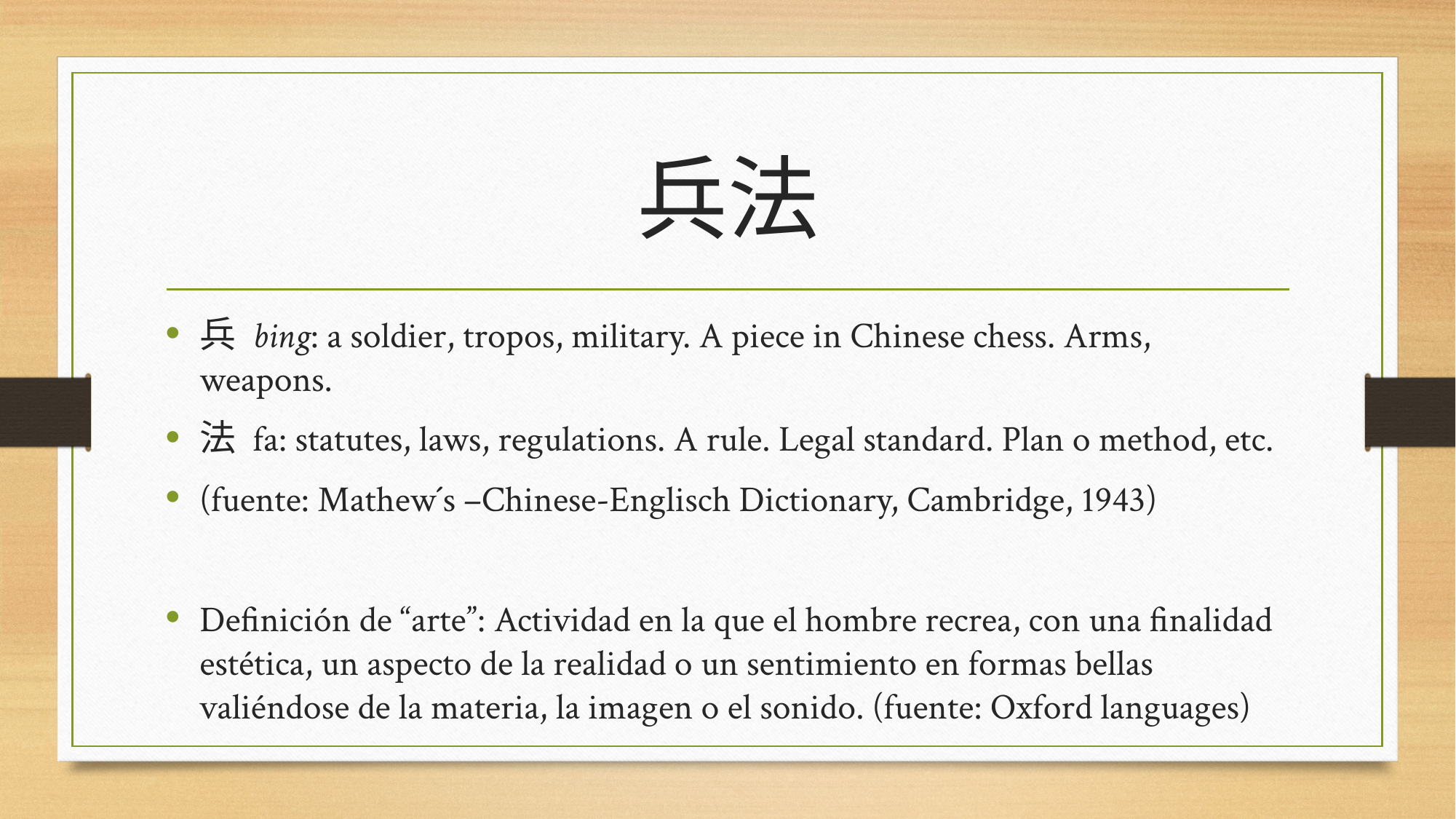

# 兵法
兵 bing: a soldier, tropos, military. A piece in Chinese chess. Arms, weapons.
法 fa: statutes, laws, regulations. A rule. Legal standard. Plan o method, etc.
(fuente: Mathew´s –Chinese-Englisch Dictionary, Cambridge, 1943)

Definición de “arte”: Actividad en la que el hombre recrea, con una finalidad estética, un aspecto de la realidad o un sentimiento en formas bellas valiéndose de la materia, la imagen o el sonido. (fuente: Oxford languages)